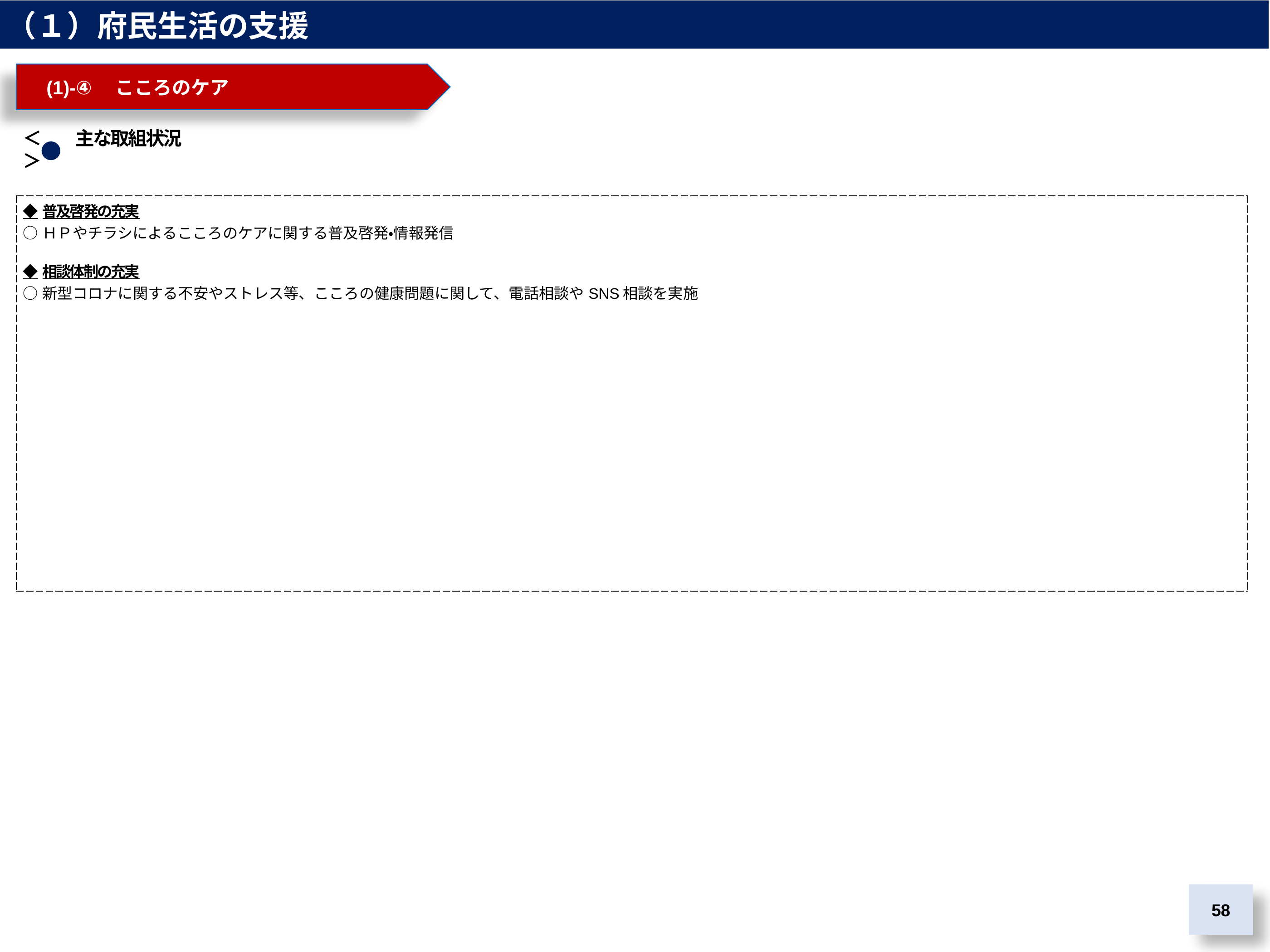

（１）府民生活の支援
　(1)-④　こころのケア
＜　　主な取組状況＞

| ◆普及啓発の充実 ○ＨＰやチラシによるこころのケアに関する普及啓発・情報発信 ◆相談体制の充実 ○新型コロナに関する不安やストレス等、こころの健康問題に関して、電話相談やSNS相談を実施 |
| --- |
58